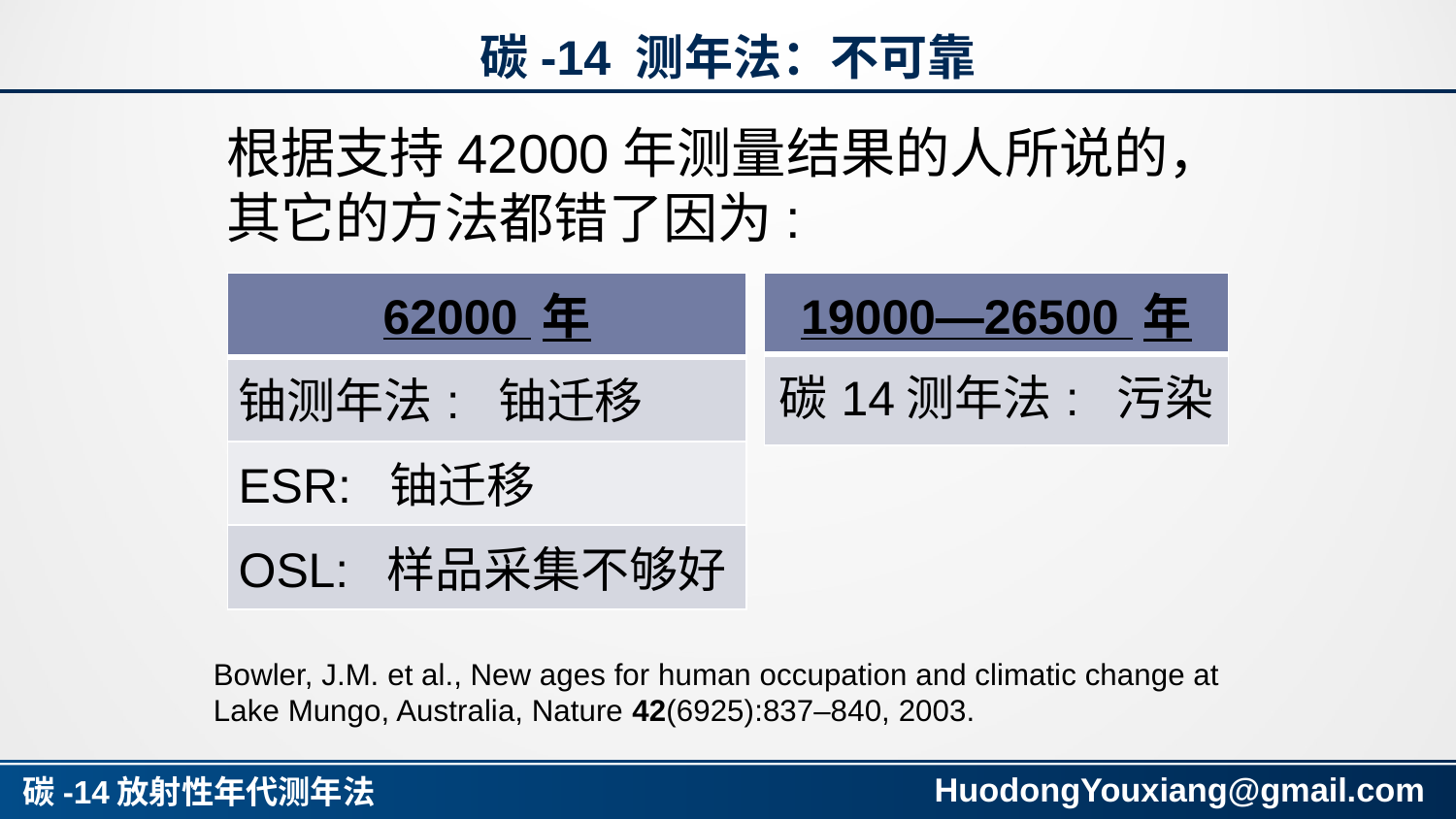

# 碳-14 测年法：不可靠
根据支持42000年测量结果的人所说的，其它的方法都错了因为:
| 62000 年 |
| --- |
| 铀测年法: 铀迁移 |
| ESR: 铀迁移 |
| OSL: 样品采集不够好 |
| 19000—26500 年 |
| --- |
| 碳14测年法: 污染 |
Bowler, J.M. et al., New ages for human occupation and climatic change at Lake Mungo, Australia, Nature 42(6925):837–840, 2003.